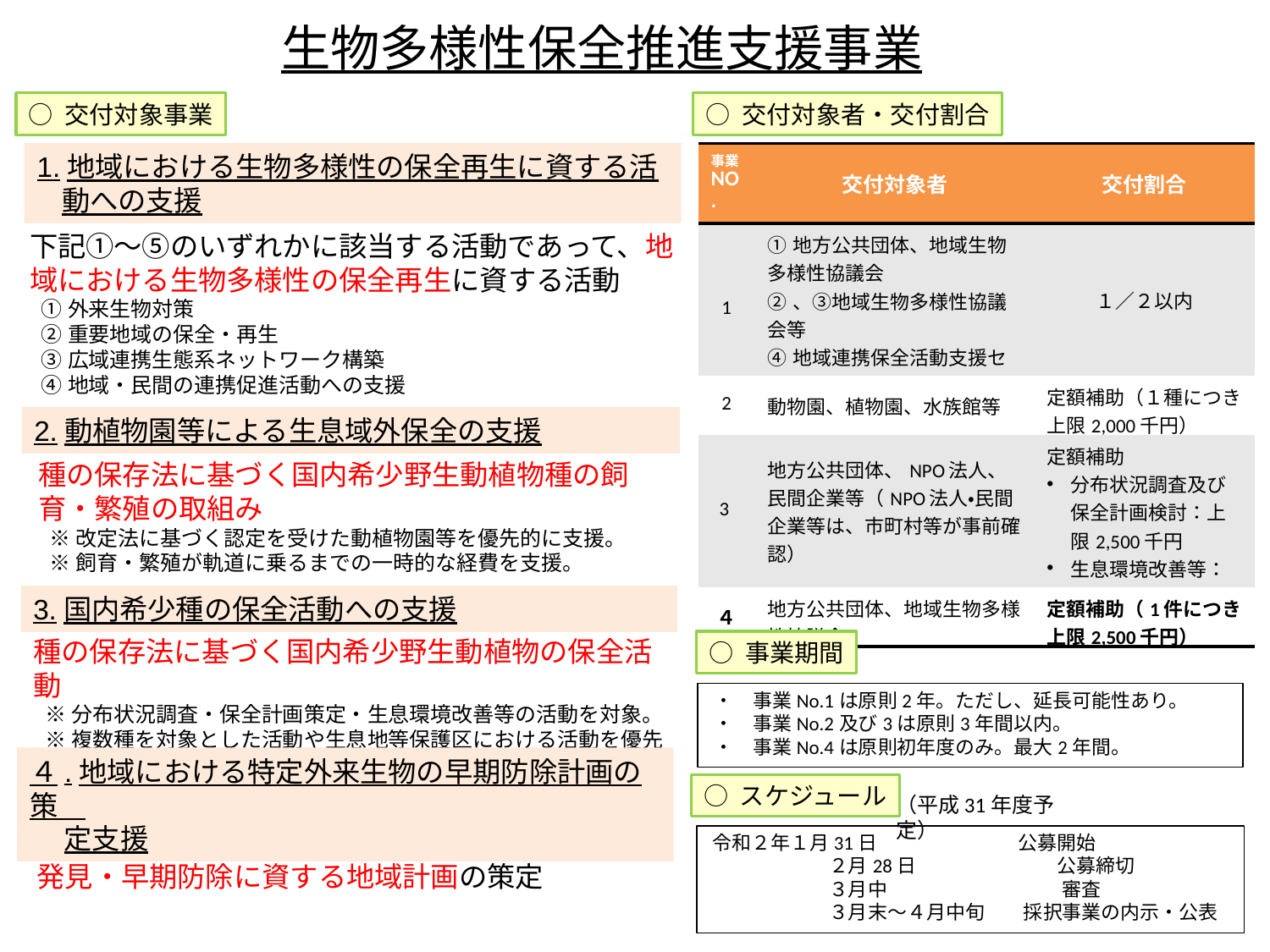

生物多様性保全推進支援事業
○ 交付対象事業
○ 交付対象者・交付割合
1.地域における生物多様性の保全再生に資する活動への支援
| 事業NO. | 交付対象者 | 交付割合 |
| --- | --- | --- |
| 1 | ①地方公共団体、地域生物多様性協議会 ②、③地域生物多様性協議会等　 ④地域連携保全活動支援センター、地方公共団体 | １／２以内 |
| 2 | 動物園、植物園、水族館等 | 定額補助（１種につき上限2,000千円） |
| 3 | 地方公共団体、NPO法人、民間企業等（NPO法人・民間企業等は、市町村等が事前確認） | 定額補助 分布状況調査及び保全計画検討：上限2,500千円 生息環境改善等：上限1,500千円 |
| ４ | 地方公共団体、地域生物多様性協議会 | 定額補助（1件につき上限2,500千円） |
下記①～⑤のいずれかに該当する活動であって、地域における生物多様性の保全再生に資する活動
①外来生物対策
②重要地域の保全・再生
③広域連携生態系ネットワーク構築
④地域・民間の連携促進活動への支援
2.動植物園等による生息域外保全の支援
種の保存法に基づく国内希少野生動植物種の飼育・繁殖の取組み
※改定法に基づく認定を受けた動植物園等を優先的に支援。
※飼育・繁殖が軌道に乗るまでの一時的な経費を支援。
3.国内希少種の保全活動への支援
種の保存法に基づく国内希少野生動植物の保全活動
※分布状況調査・保全計画策定・生息環境改善等の活動を対象。
※複数種を対象とした活動や生息地等保護区における活動を優先的に支援。
○ 事業期間
・　事業No.1は原則2年。ただし、延長可能性あり。
・　事業No.2及び3は原則3年間以内。
・　事業No.4は原則初年度のみ。最大2年間。

４.地域における特定外来生物の早期防除計画の策
　 定支援
○ スケジュール
（平成31年度予定）
地域へ未侵入・侵入初期の種を対象とした、早期発見・早期防除に資する地域計画の策定
令和２年１月31日　　　　　　　 公募開始
　　　　　　２月28日　　　　　　　 公募締切
　　　　　　３月中　　　　　　　　　審査
　　　　　　３月末～４月中旬　　採択事業の内示・公表